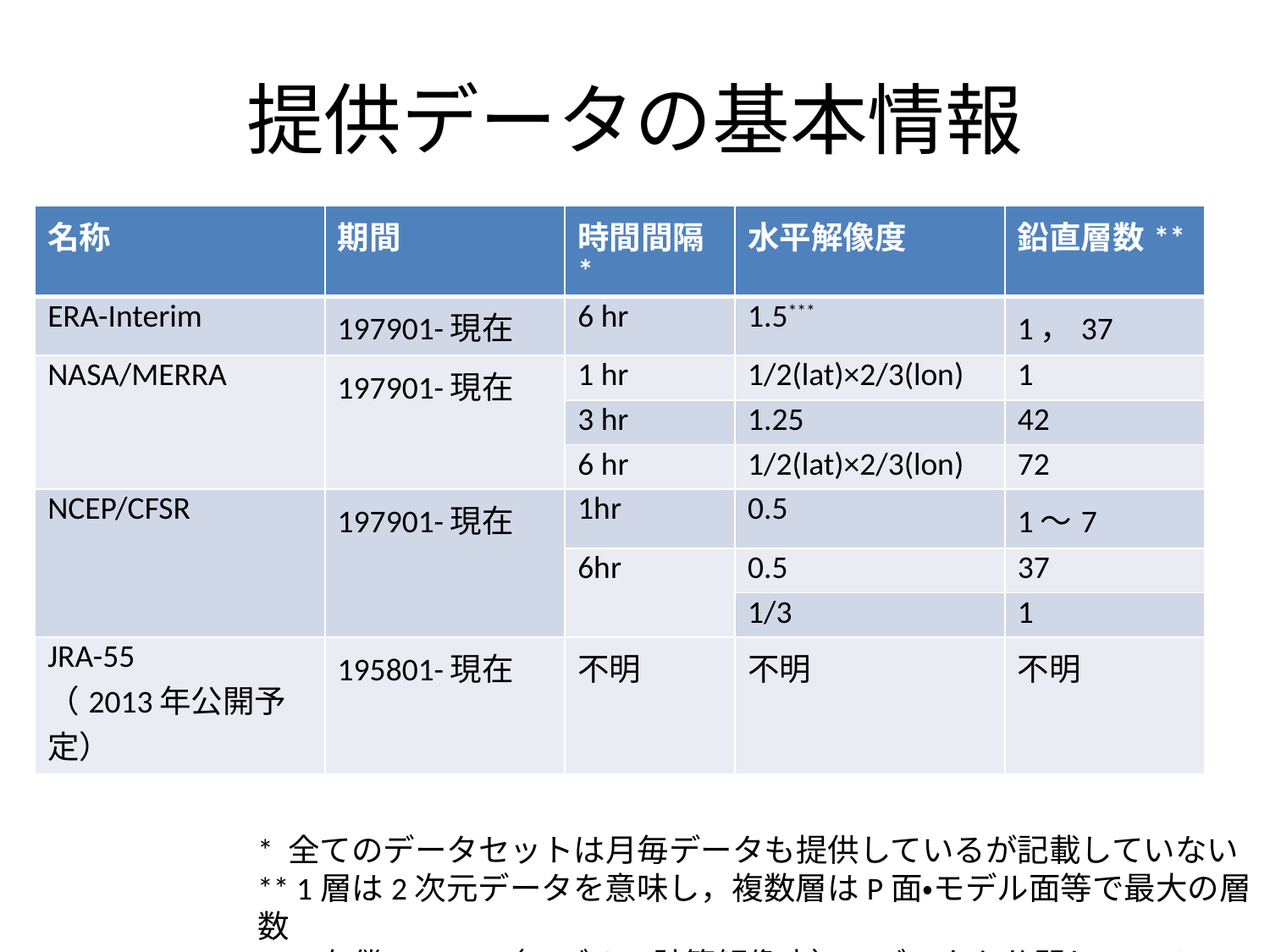

# 提供データの基本情報
| 名称 | 期間 | 時間間隔\* | 水平解像度 | 鉛直層数\*\* |
| --- | --- | --- | --- | --- |
| ERA-Interim | 197901-現在 | 6 hr | 1.5\*\*\* | 1，37 |
| NASA/MERRA | 197901-現在 | 1 hr | 1/2(lat)×2/3(lon) | 1 |
|  |  | 3 hr | 1.25 | 42 |
|  |  | hr | 1/2(lat)×2/3(lon) | 72 |
| NCEP/CFSR | 197901-現在 | 1hr | 0.5 | 1～7 |
|  |  | 6hr | 0.5 | 37 |
|  |  |  | 1/3 | 1 |
| JRA-55 （2013年公開予定） | 195801-現在 | 不明 | 不明 | 不明 |

* 全てのデータセットは月毎データも提供しているが記載していない
** 1層は2次元データを意味し，複数層はP面・モデル面等で最大の層数
*** 有償でT255（モデルの計算解像度）のデータも公開している